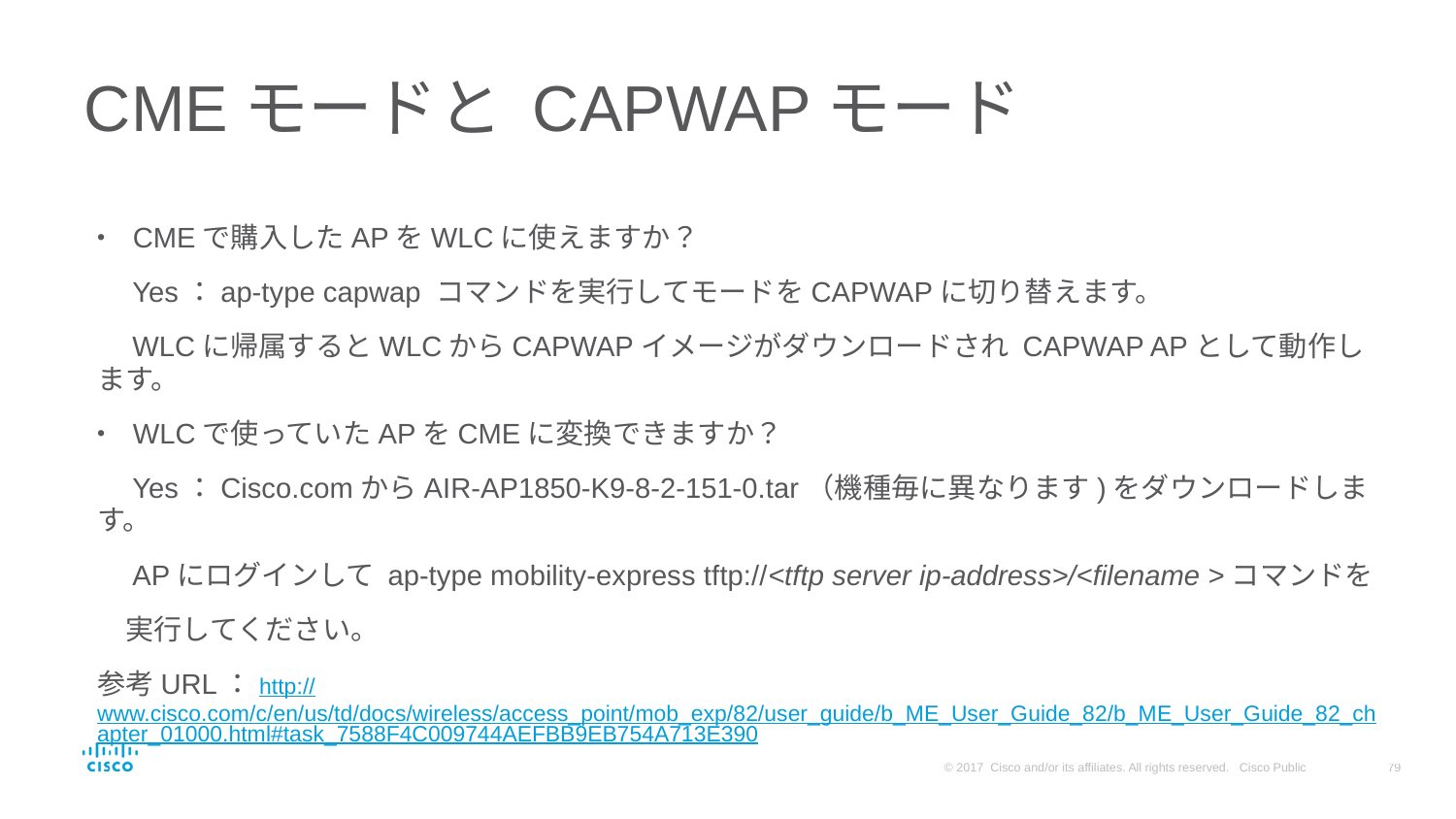

# CMEモードと CAPWAPモード
CMEで購入したAPをWLCに使えますか？
　Yes：ap-type capwap コマンドを実行してモードをCAPWAPに切り替えます。
　WLCに帰属するとWLCからCAPWAPイメージがダウンロードされ CAPWAP APとして動作します。
WLCで使っていたAPをCMEに変換できますか？
　Yes：Cisco.comからAIR-AP1850-K9-8-2-151-0.tar（機種毎に異なります)をダウンロードします。
　APにログインして ap-type mobility-express tftp://<tftp server ip-address>/<filename >コマンドを
　実行してください。
参考URL：http://www.cisco.com/c/en/us/td/docs/wireless/access_point/mob_exp/82/user_guide/b_ME_User_Guide_82/b_ME_User_Guide_82_chapter_01000.html#task_7588F4C009744AEFBB9EB754A713E390